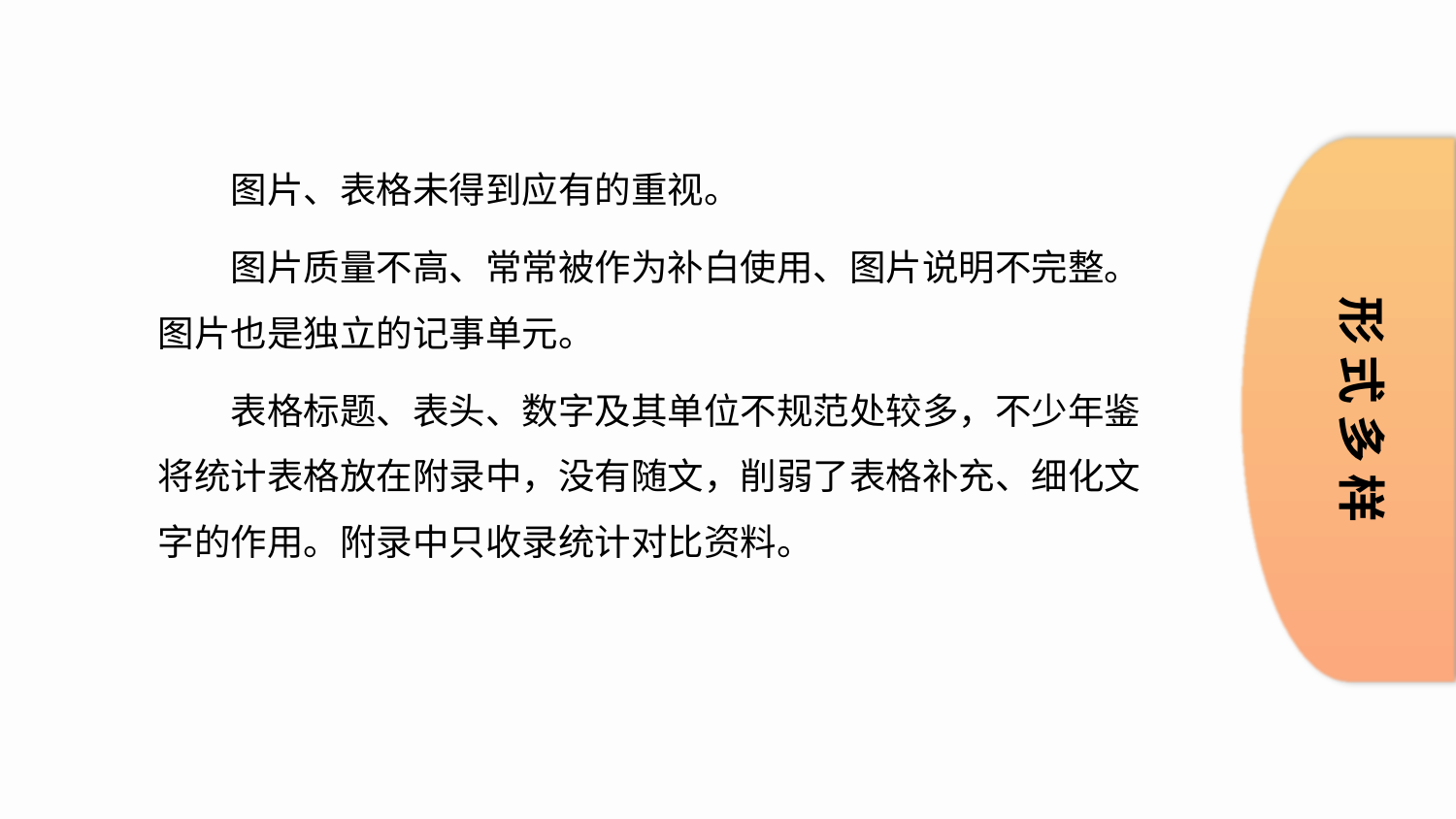

图片、表格未得到应有的重视。
图片质量不高、常常被作为补白使用、图片说明不完整。图片也是独立的记事单元。
表格标题、表头、数字及其单位不规范处较多，不少年鉴将统计表格放在附录中，没有随文，削弱了表格补充、细化文字的作用。附录中只收录统计对比资料。
形 式 多 样